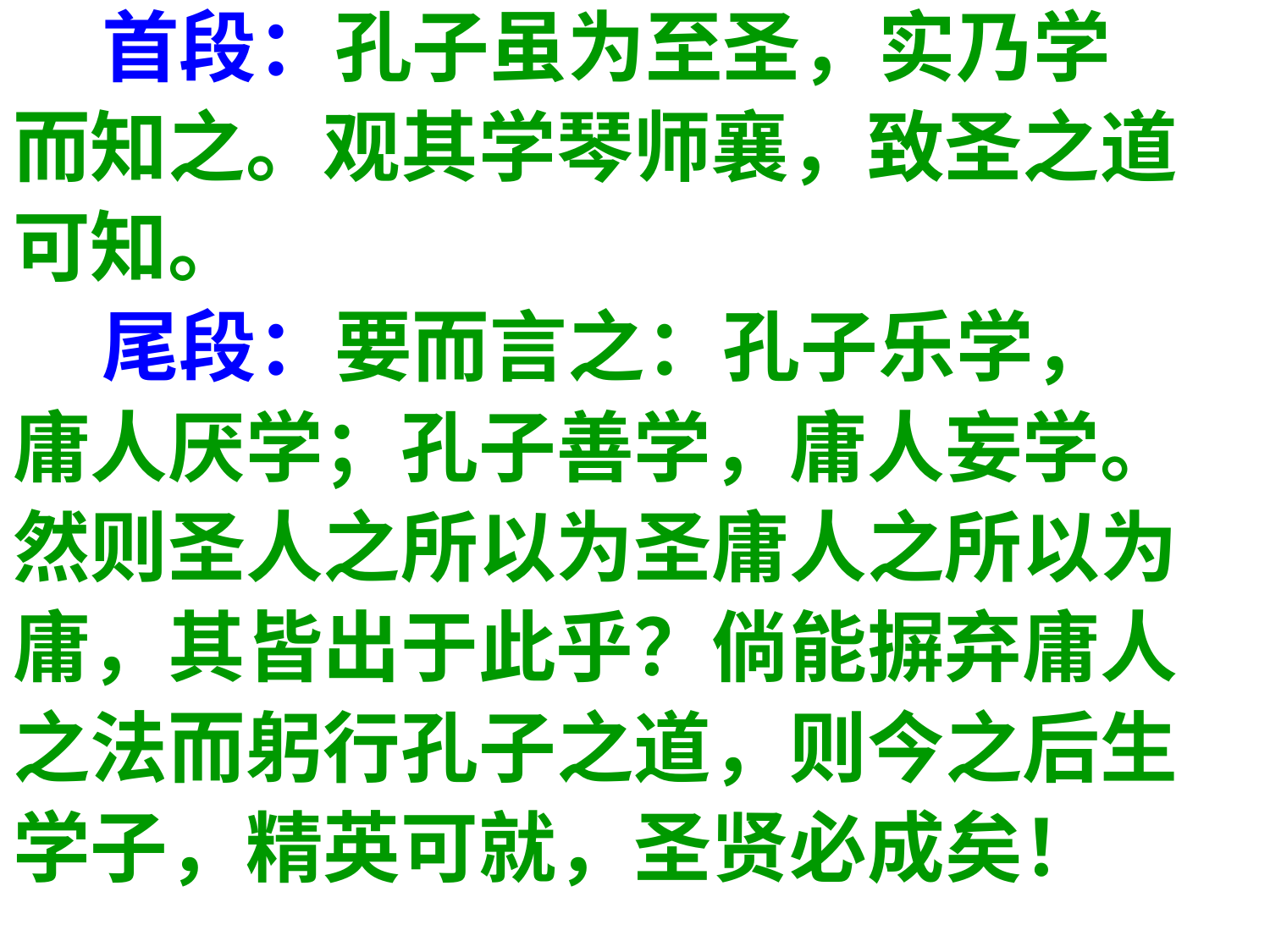

首段：孔子虽为至圣，实乃学
而知之。观其学琴师襄，致圣之道
可知。
    尾段：要而言之：孔子乐学，
庸人厌学；孔子善学，庸人妄学。
然则圣人之所以为圣庸人之所以为
庸，其皆出于此乎？倘能摒弃庸人
之法而躬行孔子之道，则今之后生
学子，精英可就，圣贤必成矣！